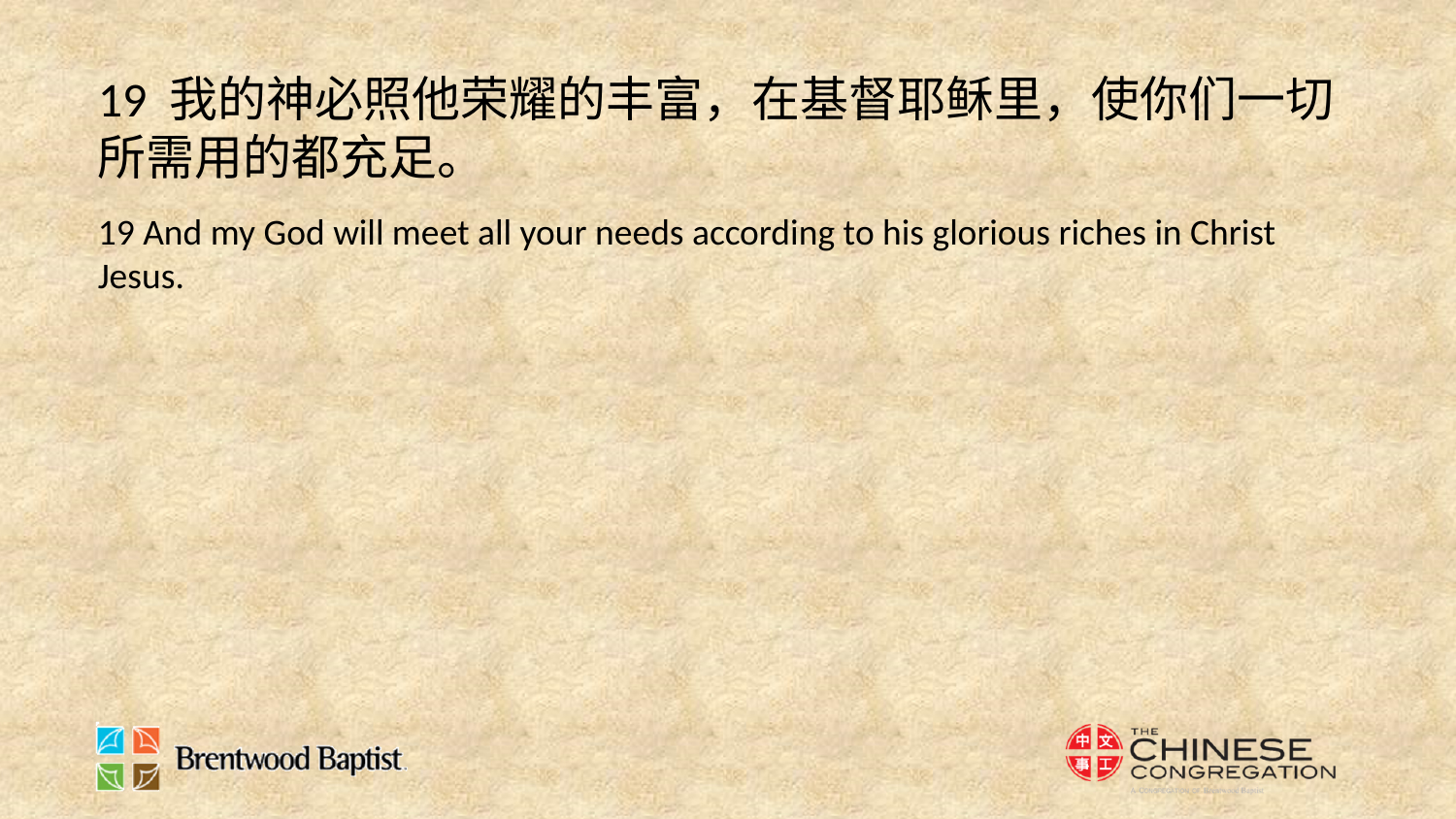

19 我的神必照他荣耀的丰富，在基督耶稣里，使你们一切所需用的都充足。

19 And my God will meet all your needs according to his glorious riches in Christ Jesus.